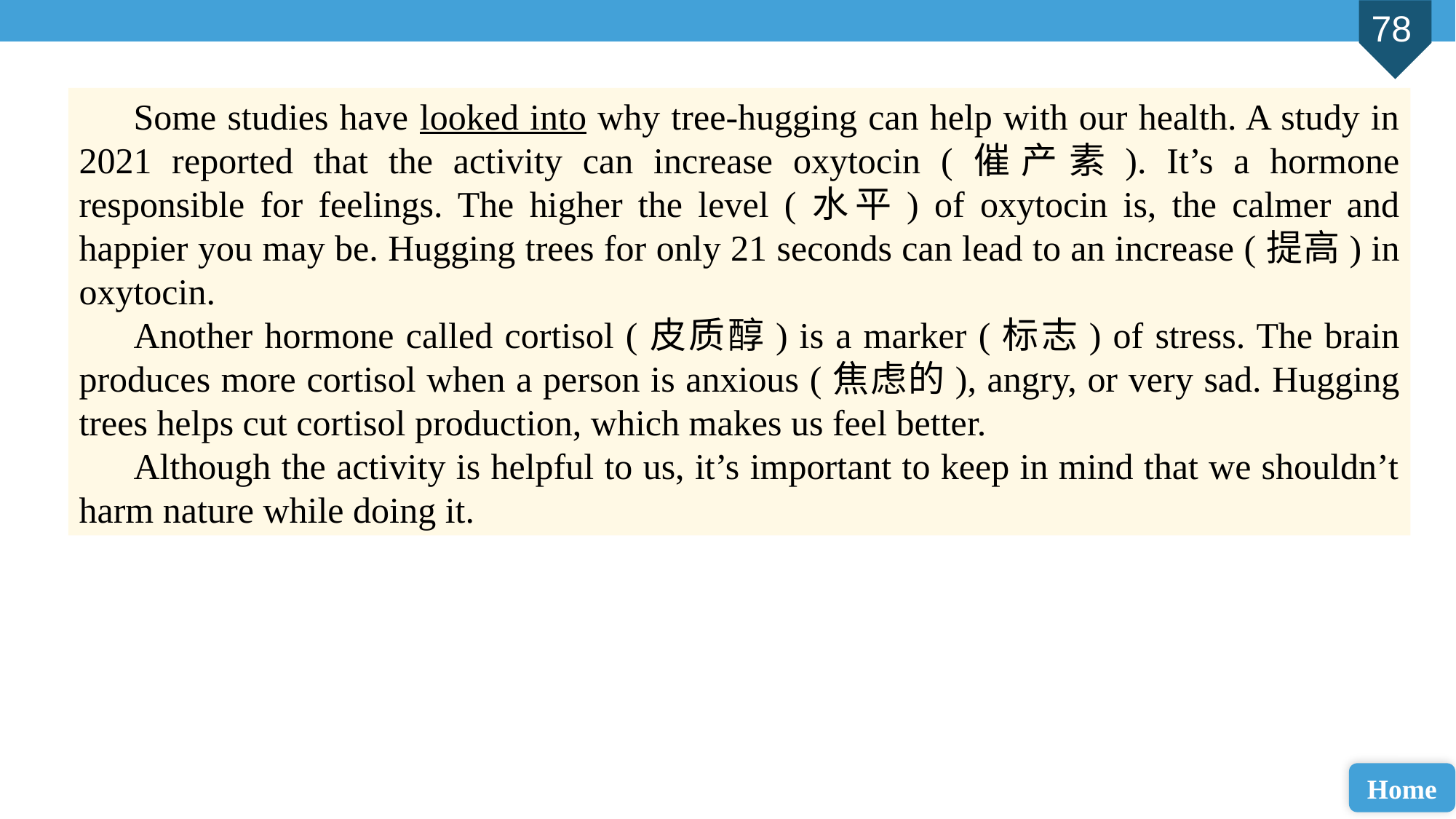

Some studies have looked into why tree-hugging can help with our health. A study in 2021 reported that the activity can increase oxytocin (催产素). It’s a hormone responsible for feelings. The higher the level (水平) of oxytocin is, the calmer and happier you may be. Hugging trees for only 21 seconds can lead to an increase (提高) in oxytocin.
Another hormone called cortisol (皮质醇) is a marker (标志) of stress. The brain produces more cortisol when a person is anxious (焦虑的), angry, or very sad. Hugging trees helps cut cortisol production, which makes us feel better.
Although the activity is helpful to us, it’s important to keep in mind that we shouldn’t harm nature while doing it.